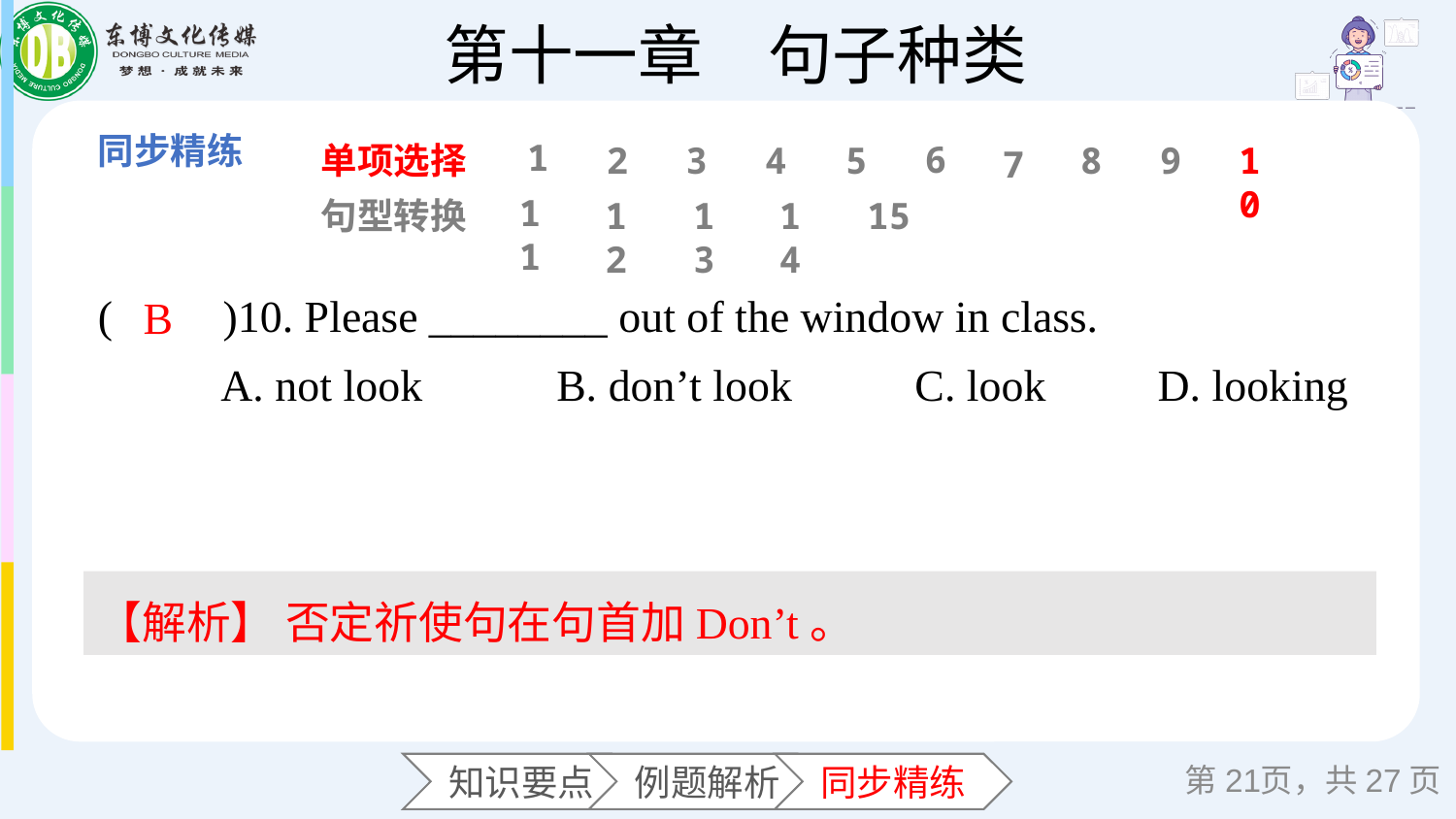

1
6
单项选择
2
3
4
5
8
9
10
7
11
句型转换
12
13
14
15
(　　)10. Please ________ out of the window in class.
           A. not look            B. don’t look           C. look          D. looking
B
【解析】 否定祈使句在句首加Don’t。
第21页，共27页